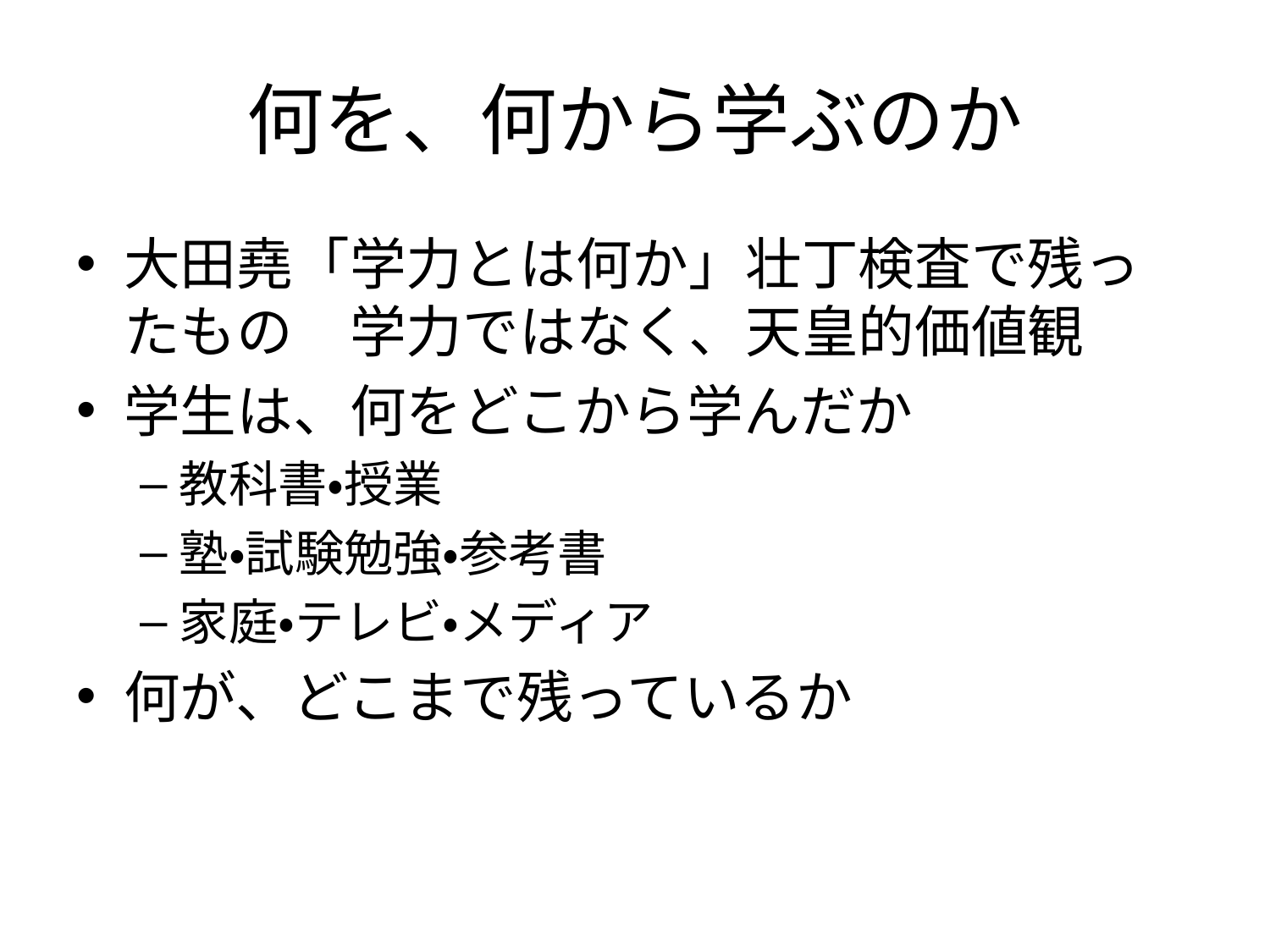

# 何を、何から学ぶのか
大田堯「学力とは何か」壮丁検査で残ったもの　学力ではなく、天皇的価値観
学生は、何をどこから学んだか
教科書・授業
塾・試験勉強・参考書
家庭・テレビ・メディア
何が、どこまで残っているか